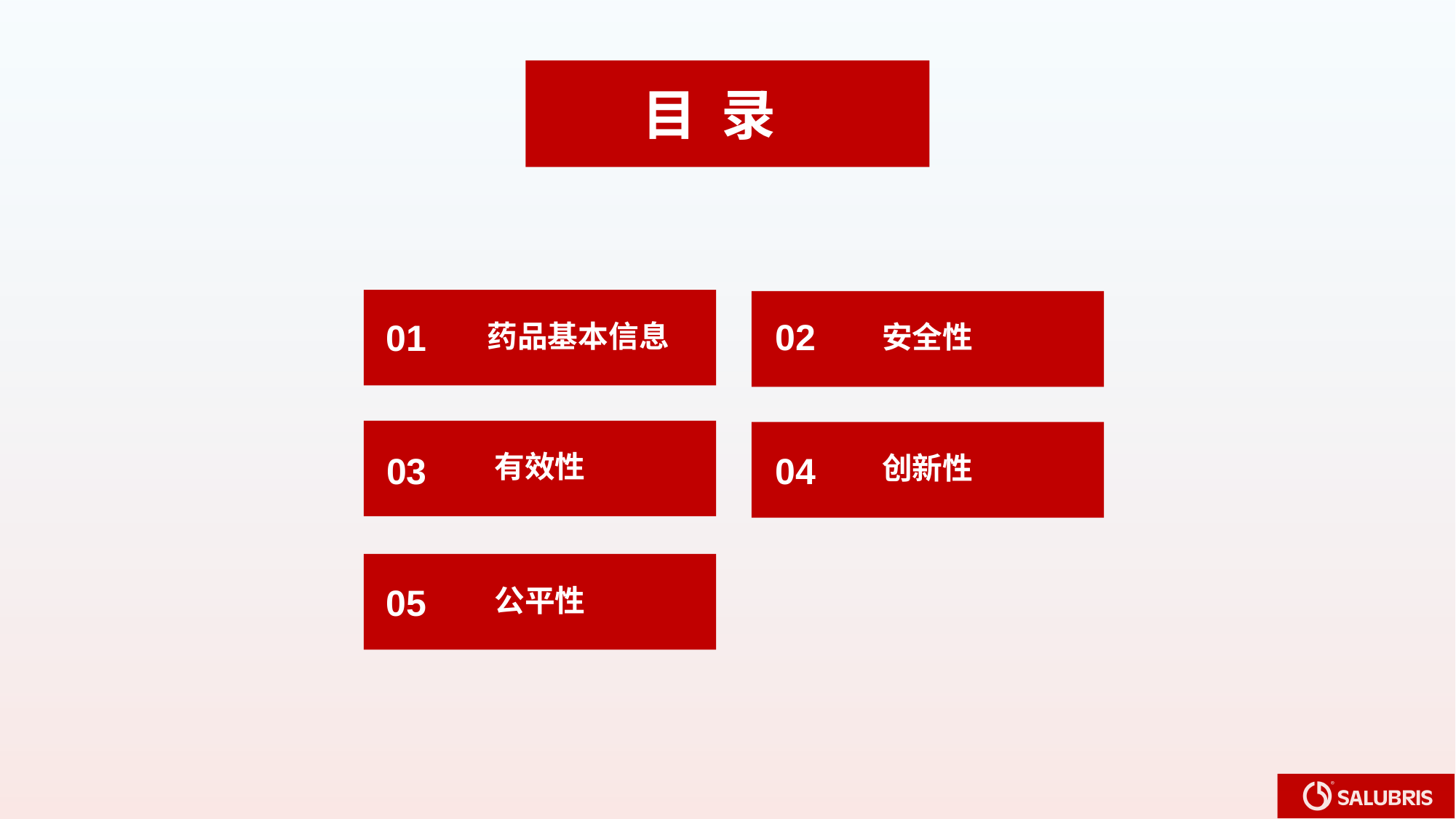

目  录
          药品基本信息
安全性
02
01
有效性
03
创新性
04
公平性
05